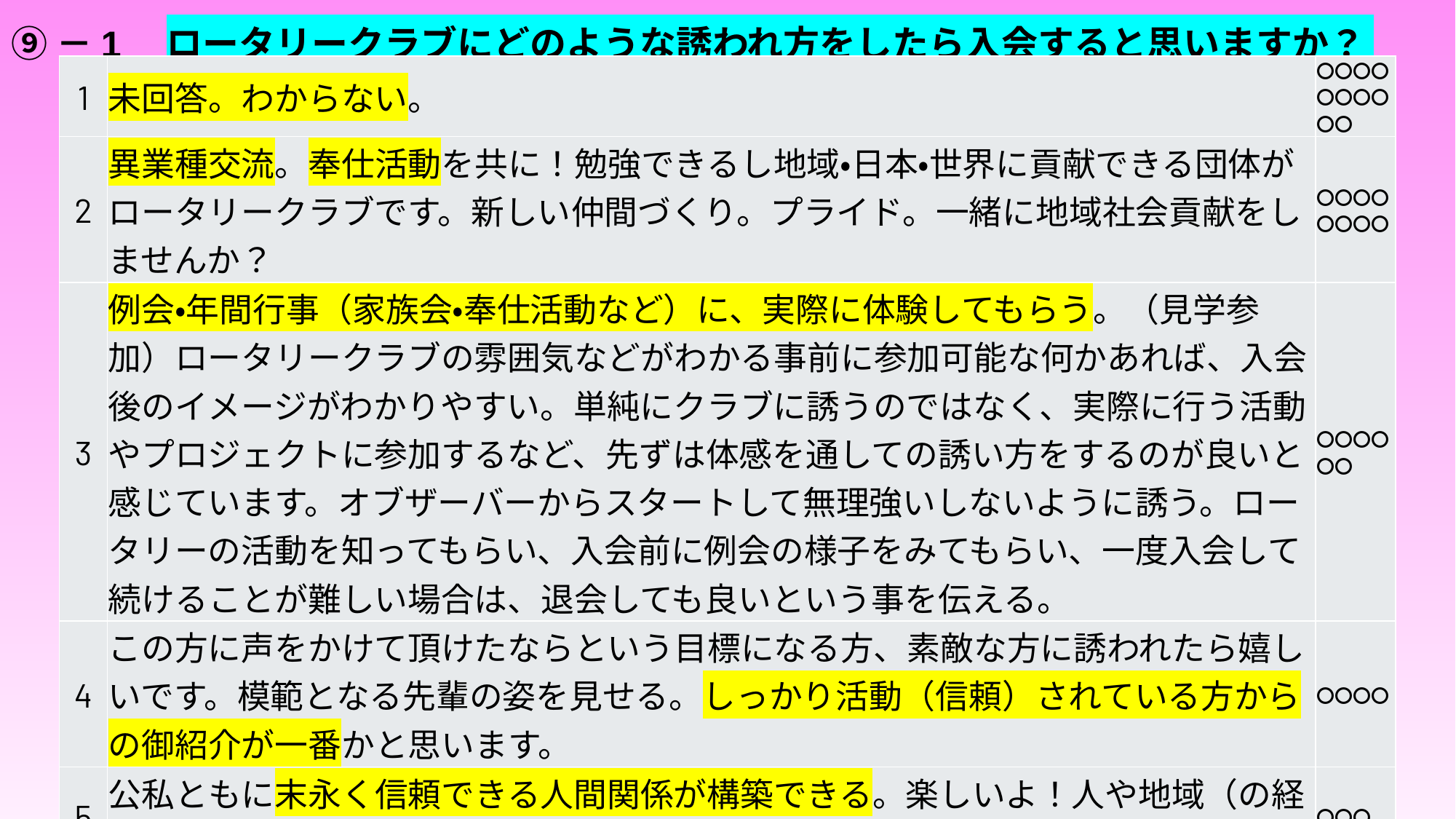

# ⑨－1　ロータリークラブにどのような誘われ方をしたら入会すると思いますか？
| 1 | 未回答。わからない。 | 〇〇〇〇〇〇〇〇〇〇 |
| --- | --- | --- |
| 2 | 異業種交流。奉仕活動を共に！勉強できるし地域・日本・世界に貢献できる団体がロータリークラブです。新しい仲間づくり。プライド。一緒に地域社会貢献をしませんか？ | 〇〇〇〇〇〇〇〇 |
| 3 | 例会・年間行事（家族会・奉仕活動など）に、実際に体験してもらう。（見学参加）ロータリークラブの雰囲気などがわかる事前に参加可能な何かあれば、入会後のイメージがわかりやすい。単純にクラブに誘うのではなく、実際に行う活動やプロジェクトに参加するなど、先ずは体感を通しての誘い方をするのが良いと感じています。オブザーバーからスタートして無理強いしないように誘う。ロータリーの活動を知ってもらい、入会前に例会の様子をみてもらい、一度入会して続けることが難しい場合は、退会しても良いという事を伝える。 | 〇〇〇〇〇〇 |
| 4 | この方に声をかけて頂けたならという目標になる方、素敵な方に誘われたら嬉しいです。模範となる先輩の姿を見せる。しっかり活動（信頼）されている方からの御紹介が一番かと思います。 | 〇〇〇〇 |
| 5 | 公私ともに末永く信頼できる人間関係が構築できる。楽しいよ！人や地域（の経営者）とのつながりが広がる。魅力的な経営者が沢山いる会ですよ。 | 〇〇〇 |
| 5 | 人間関係が広がり、仕事のプラスになる情報がわかると入会するきっかけになる。仕事面でもプラスになる。 | 〇〇〇 |